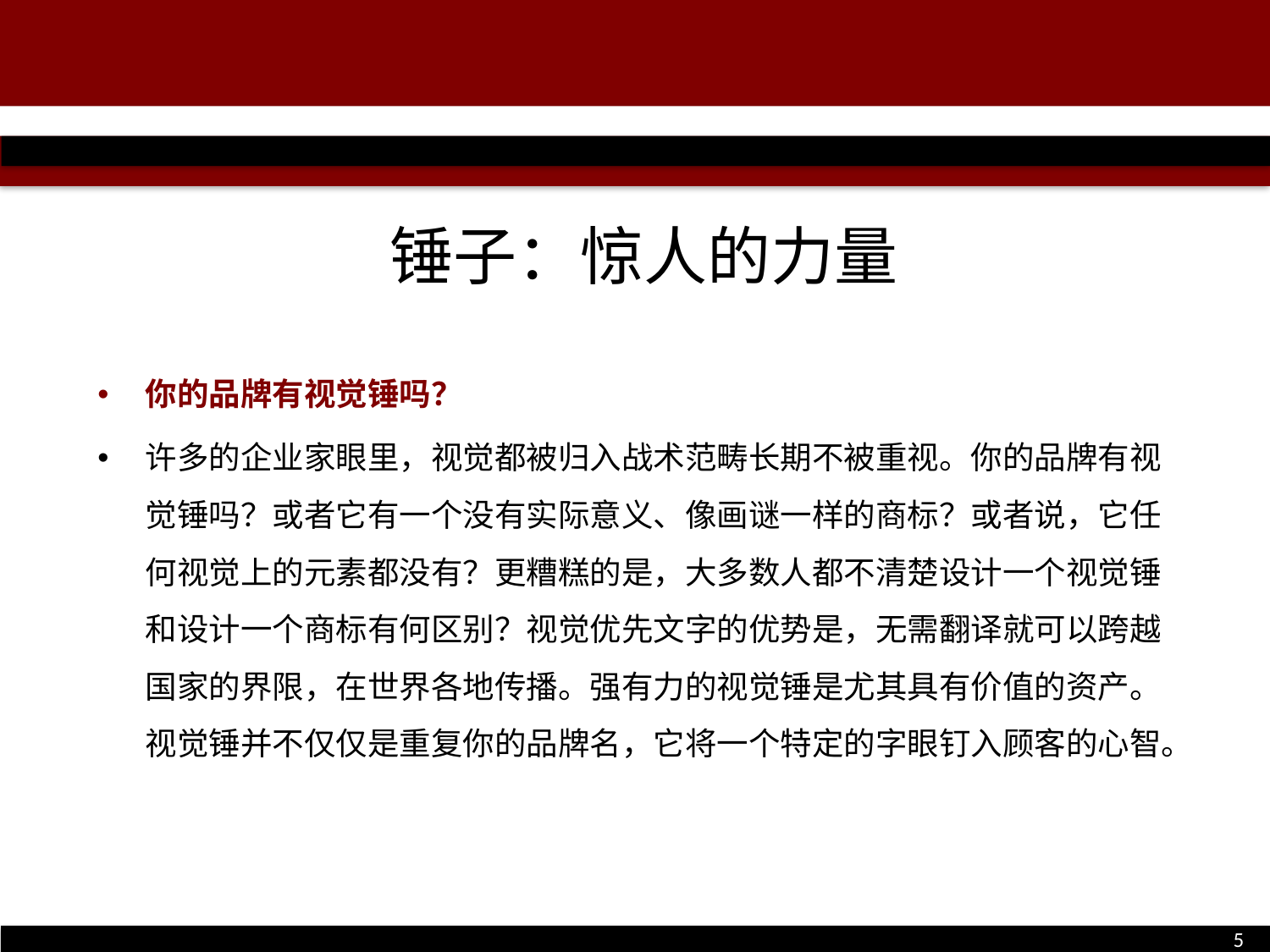

# 锤子：惊人的力量
你的品牌有视觉锤吗？
许多的企业家眼里，视觉都被归入战术范畴长期不被重视。你的品牌有视觉锤吗？或者它有一个没有实际意义、像画谜一样的商标？或者说，它任何视觉上的元素都没有？更糟糕的是，大多数人都不清楚设计一个视觉锤和设计一个商标有何区别？视觉优先文字的优势是，无需翻译就可以跨越国家的界限，在世界各地传播。强有力的视觉锤是尤其具有价值的资产。视觉锤并不仅仅是重复你的品牌名，它将一个特定的字眼钉入顾客的心智。